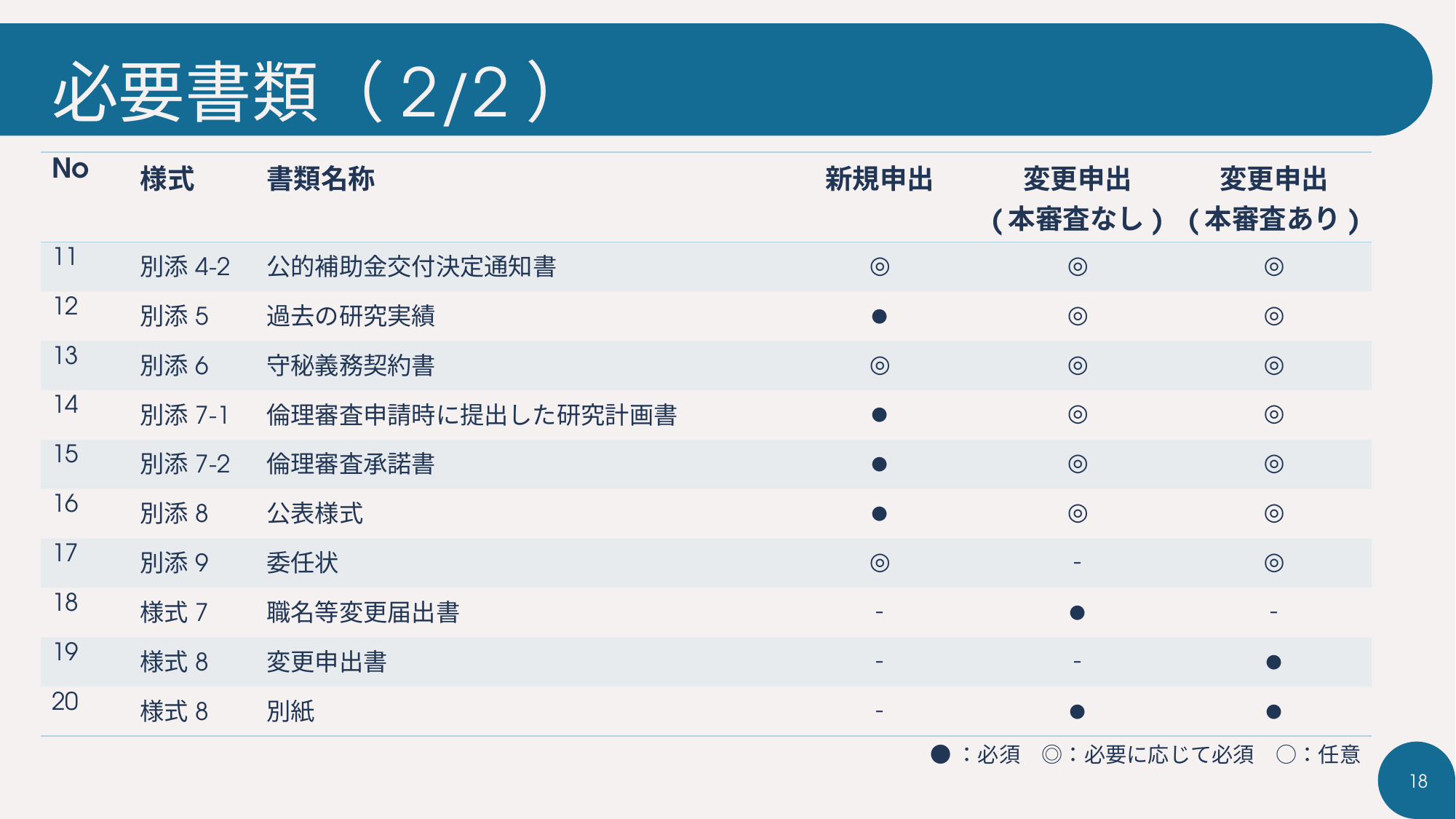

# 必要書類（2/2）
| No | 様式 | 書類名称 | 新規申出 | 変更申出 (本審査なし) | 変更申出 (本審査あり) |
| --- | --- | --- | --- | --- | --- |
| 11 | 別添4-2 | 公的補助金交付決定通知書 | ◎ | ◎ | ◎ |
| 12 | 別添5 | 過去の研究実績 | ● | ◎ | ◎ |
| 13 | 別添6 | 守秘義務契約書 | ◎ | ◎ | ◎ |
| 14 | 別添7-1 | 倫理審査申請時に提出した研究計画書 | ● | ◎ | ◎ |
| 15 | 別添7-2 | 倫理審査承諾書 | ● | ◎ | ◎ |
| 16 | 別添8 | 公表様式 | ● | ◎ | ◎ |
| 17 | 別添9 | 委任状 | ◎ | - | ◎ |
| 18 | 様式7 | 職名等変更届出書 | - | ● | - |
| 19 | 様式8 | 変更申出書 | - | - | ● |
| 20 | 様式8 | 別紙 | - | ● | ● |
●：必須　◎：必要に応じて必須　○：任意
18